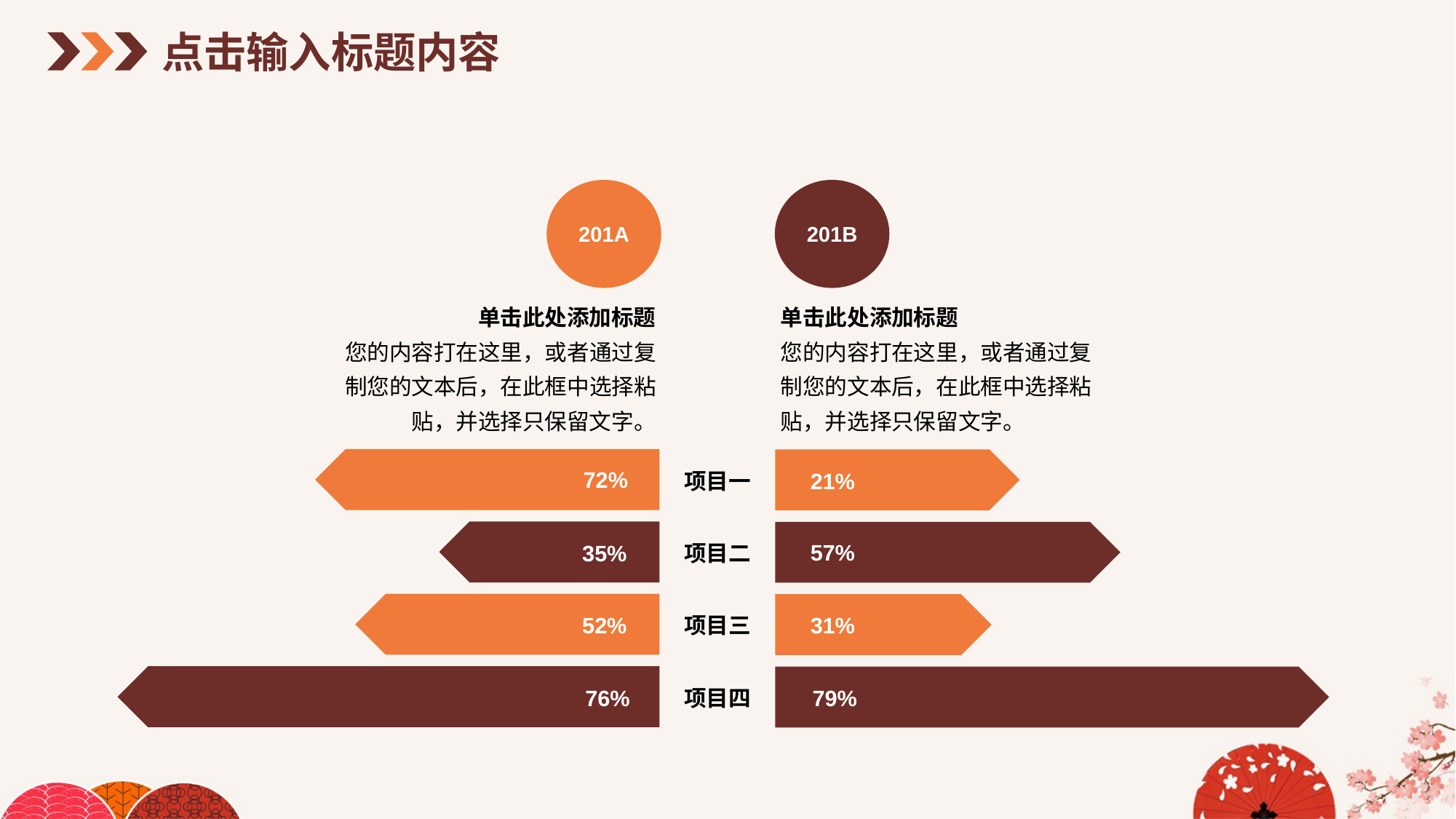

201A
201B
单击此处添加标题
您的内容打在这里，或者通过复制您的文本后，在此框中选择粘贴，并选择只保留文字。
单击此处添加标题
您的内容打在这里，或者通过复制您的文本后，在此框中选择粘贴，并选择只保留文字。

72%
21%
项目一

57%
35%
项目二

项目三
31%
52%

项目四
79%
76%